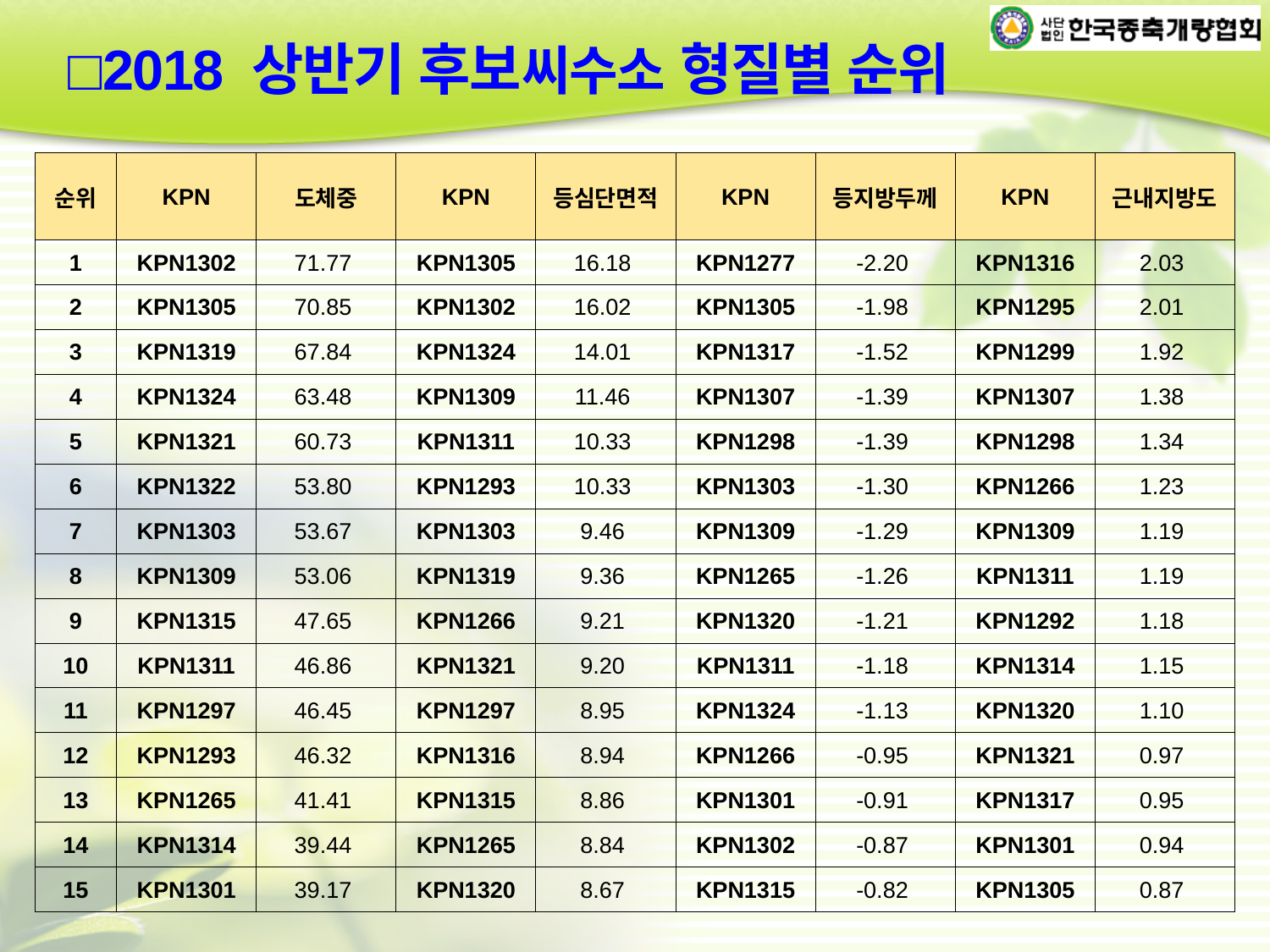

□2018 상반기 후보씨수소 형질별 순위
| 순위 | KPN | 도체중 | KPN | 등심단면적 | KPN | 등지방두께 | KPN | 근내지방도 |
| --- | --- | --- | --- | --- | --- | --- | --- | --- |
| 1 | KPN1302 | 71.77 | KPN1305 | 16.18 | KPN1277 | -2.20 | KPN1316 | 2.03 |
| 2 | KPN1305 | 70.85 | KPN1302 | 16.02 | KPN1305 | -1.98 | KPN1295 | 2.01 |
| 3 | KPN1319 | 67.84 | KPN1324 | 14.01 | KPN1317 | -1.52 | KPN1299 | 1.92 |
| 4 | KPN1324 | 63.48 | KPN1309 | 11.46 | KPN1307 | -1.39 | KPN1307 | 1.38 |
| 5 | KPN1321 | 60.73 | KPN1311 | 10.33 | KPN1298 | -1.39 | KPN1298 | 1.34 |
| 6 | KPN1322 | 53.80 | KPN1293 | 10.33 | KPN1303 | -1.30 | KPN1266 | 1.23 |
| 7 | KPN1303 | 53.67 | KPN1303 | 9.46 | KPN1309 | -1.29 | KPN1309 | 1.19 |
| 8 | KPN1309 | 53.06 | KPN1319 | 9.36 | KPN1265 | -1.26 | KPN1311 | 1.19 |
| 9 | KPN1315 | 47.65 | KPN1266 | 9.21 | KPN1320 | -1.21 | KPN1292 | 1.18 |
| 10 | KPN1311 | 46.86 | KPN1321 | 9.20 | KPN1311 | -1.18 | KPN1314 | 1.15 |
| 11 | KPN1297 | 46.45 | KPN1297 | 8.95 | KPN1324 | -1.13 | KPN1320 | 1.10 |
| 12 | KPN1293 | 46.32 | KPN1316 | 8.94 | KPN1266 | -0.95 | KPN1321 | 0.97 |
| 13 | KPN1265 | 41.41 | KPN1315 | 8.86 | KPN1301 | -0.91 | KPN1317 | 0.95 |
| 14 | KPN1314 | 39.44 | KPN1265 | 8.84 | KPN1302 | -0.87 | KPN1301 | 0.94 |
| 15 | KPN1301 | 39.17 | KPN1320 | 8.67 | KPN1315 | -0.82 | KPN1305 | 0.87 |